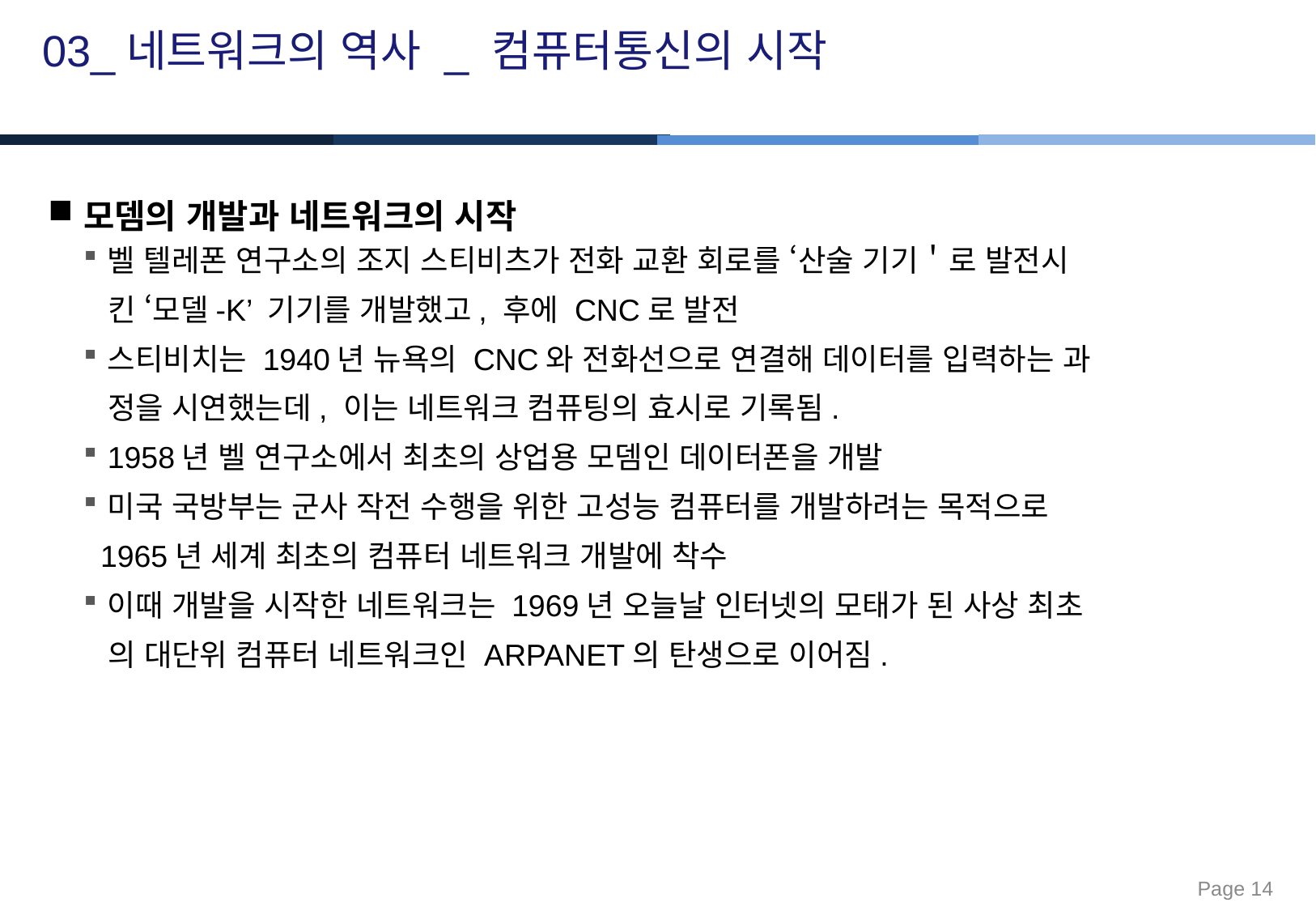

03_네트워크의 역사 _ 컴퓨터통신의 시작
모뎀의 개발과 네트워크의 시작
벨 텔레폰 연구소의 조지 스티비츠가 전화 교환 회로를 ‘산술 기기＇로 발전시
  킨 ‘모델-K’ 기기를 개발했고, 후에 CNC로 발전
스티비치는 1940년 뉴욕의 CNC와 전화선으로 연결해 데이터를 입력하는 과
  정을 시연했는데, 이는 네트워크 컴퓨팅의 효시로 기록됨.
1958년 벨 연구소에서 최초의 상업용 모뎀인 데이터폰을 개발
미국 국방부는 군사 작전 수행을 위한 고성능 컴퓨터를 개발하려는 목적으로
  1965년 세계 최초의 컴퓨터 네트워크 개발에 착수
이때 개발을 시작한 네트워크는 1969년 오늘날 인터넷의 모태가 된 사상 최초
  의 대단위 컴퓨터 네트워크인 ARPANET의 탄생으로 이어짐.

Page 14